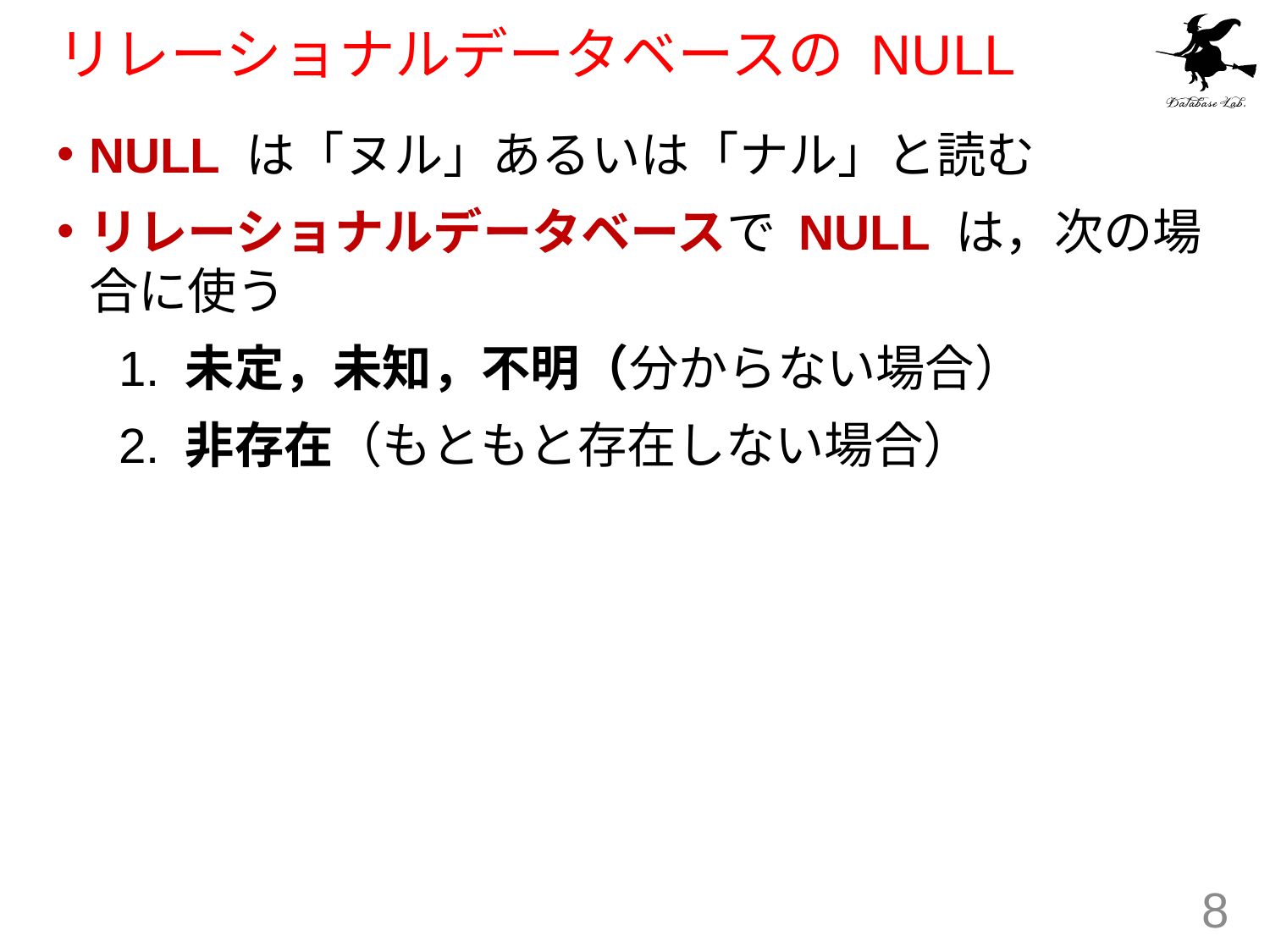

# リレーショナルデータベースの NULL

NULL は「ヌル」あるいは「ナル」と読む
リレーショナルデータベースで NULL は，次の場合に使う
　1. 未定，未知，不明（分からない場合）
　2. 非存在（もともと存在しない場合）

8